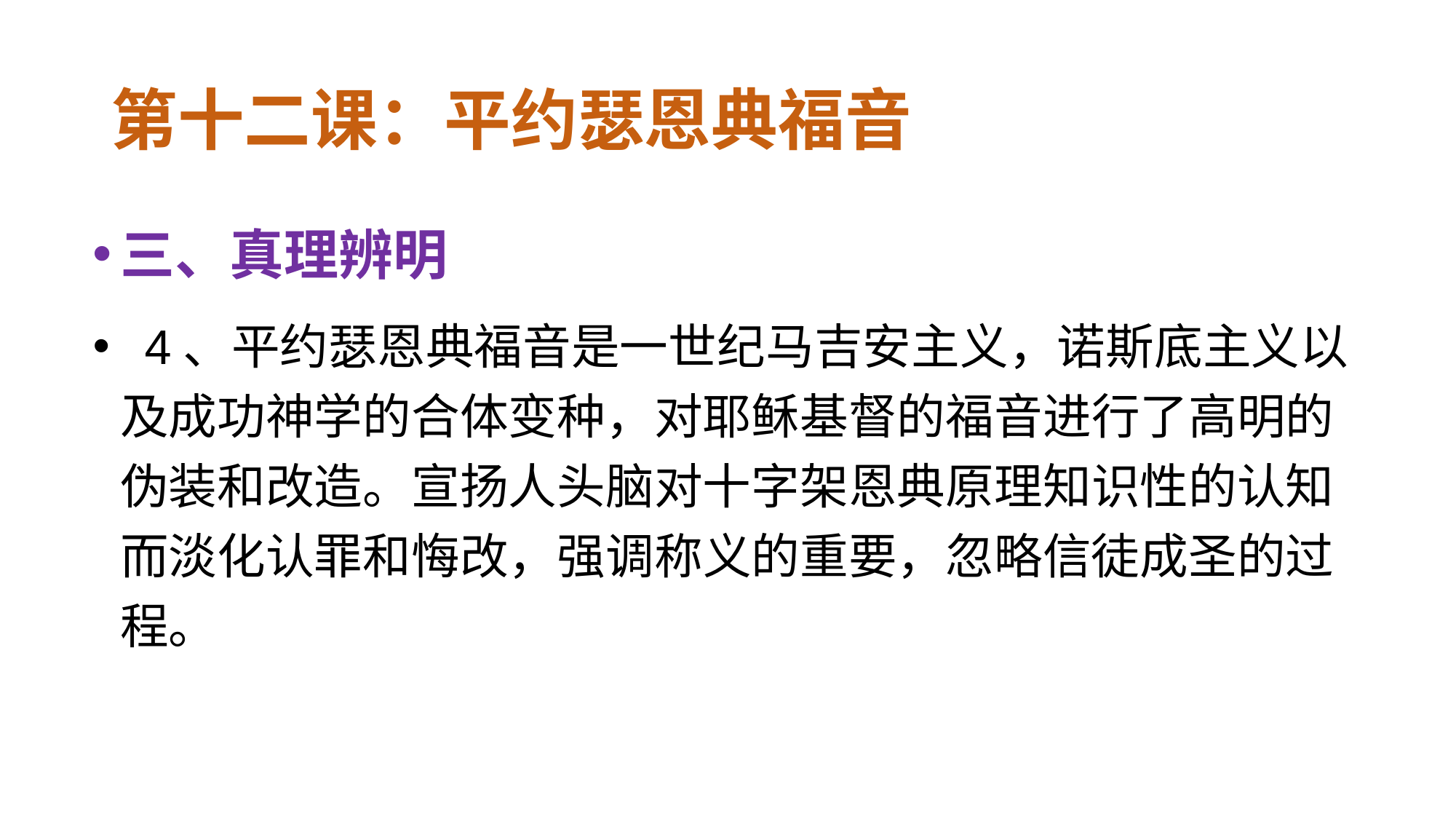

# 第十二课：平约瑟恩典福音
三、真理辨明
  4、平约瑟恩典福音是一世纪马吉安主义，诺斯底主义以及成功神学的合体变种，对耶稣基督的福音进行了高明的伪装和改造。宣扬人头脑对十字架恩典原理知识性的认知而淡化认罪和悔改，强调称义的重要，忽略信徒成圣的过程。